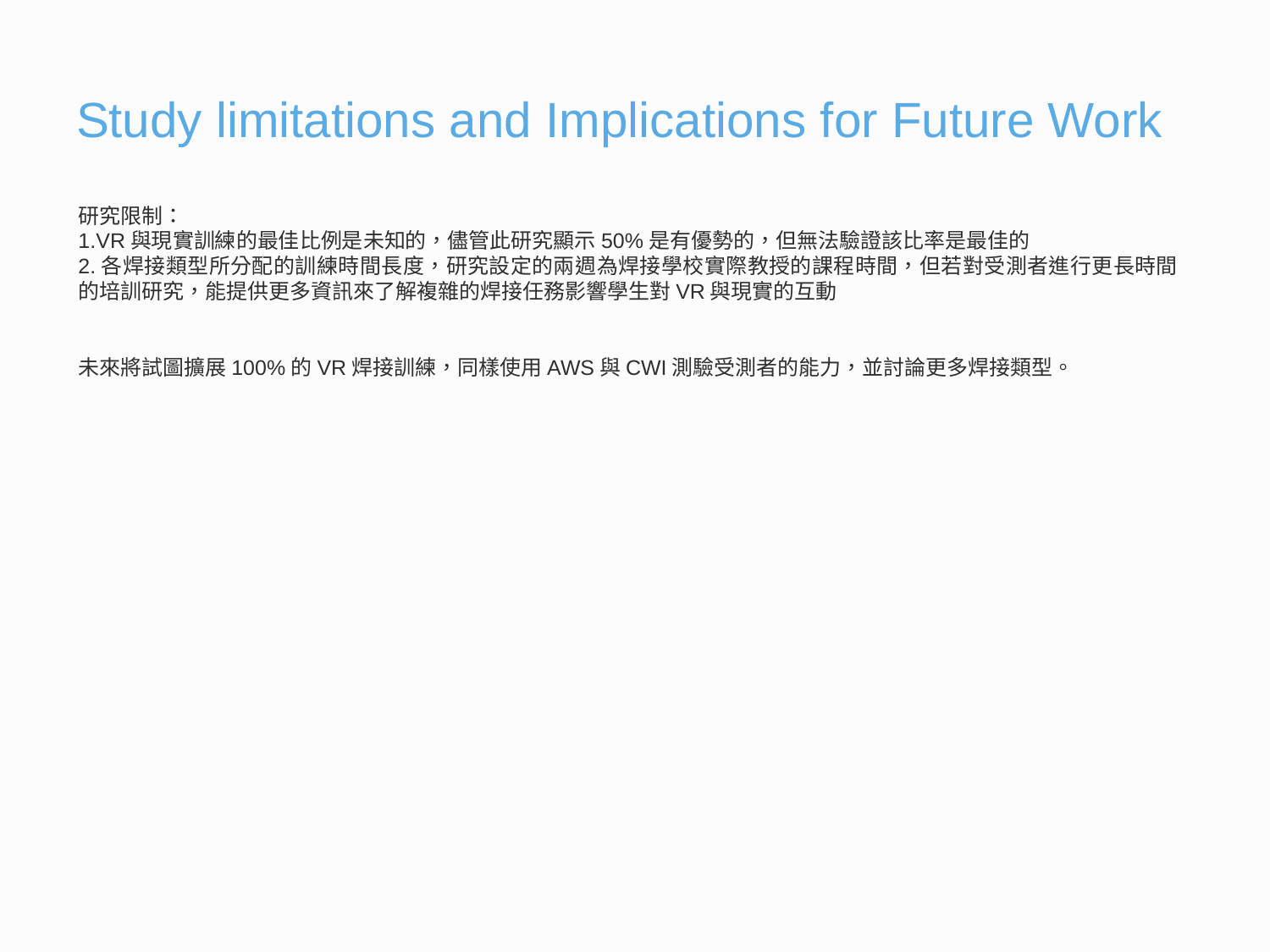

# Study limitations and Implications for Future Work
研究限制：
1.VR與現實訓練的最佳比例是未知的，儘管此研究顯示50%是有優勢的，但無法驗證該比率是最佳的
2.各焊接類型所分配的訓練時間長度，研究設定的兩週為焊接學校實際教授的課程時間，但若對受測者進行更長時間的培訓研究，能提供更多資訊來了解複雜的焊接任務影響學生對VR與現實的互動

未來將試圖擴展100%的VR焊接訓練，同樣使用AWS與CWI測驗受測者的能力，並討論更多焊接類型。